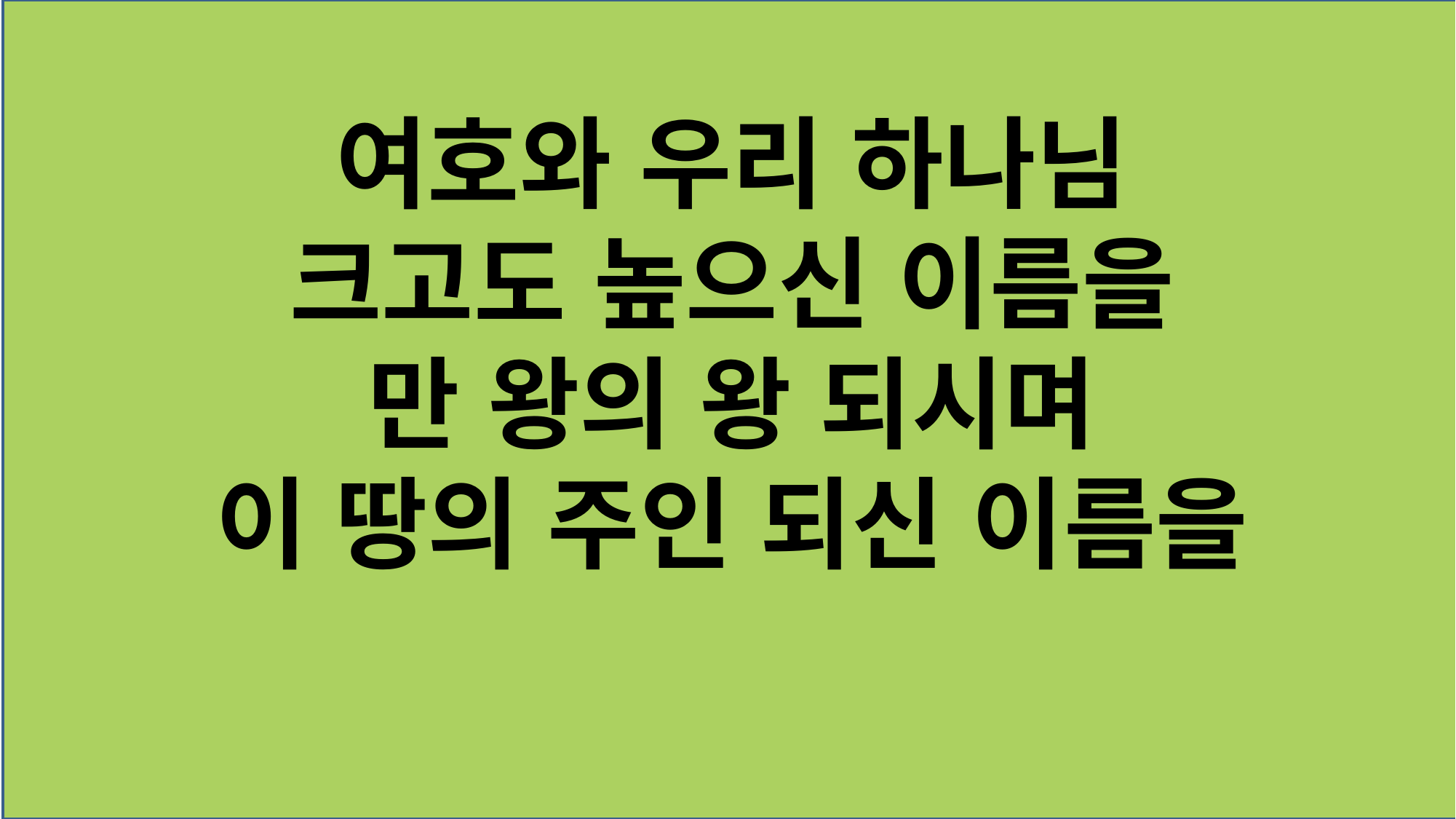

여호와 우리 하나님
크고도 높으신 이름을
만 왕의 왕 되시며
이 땅의 주인 되신 이름을